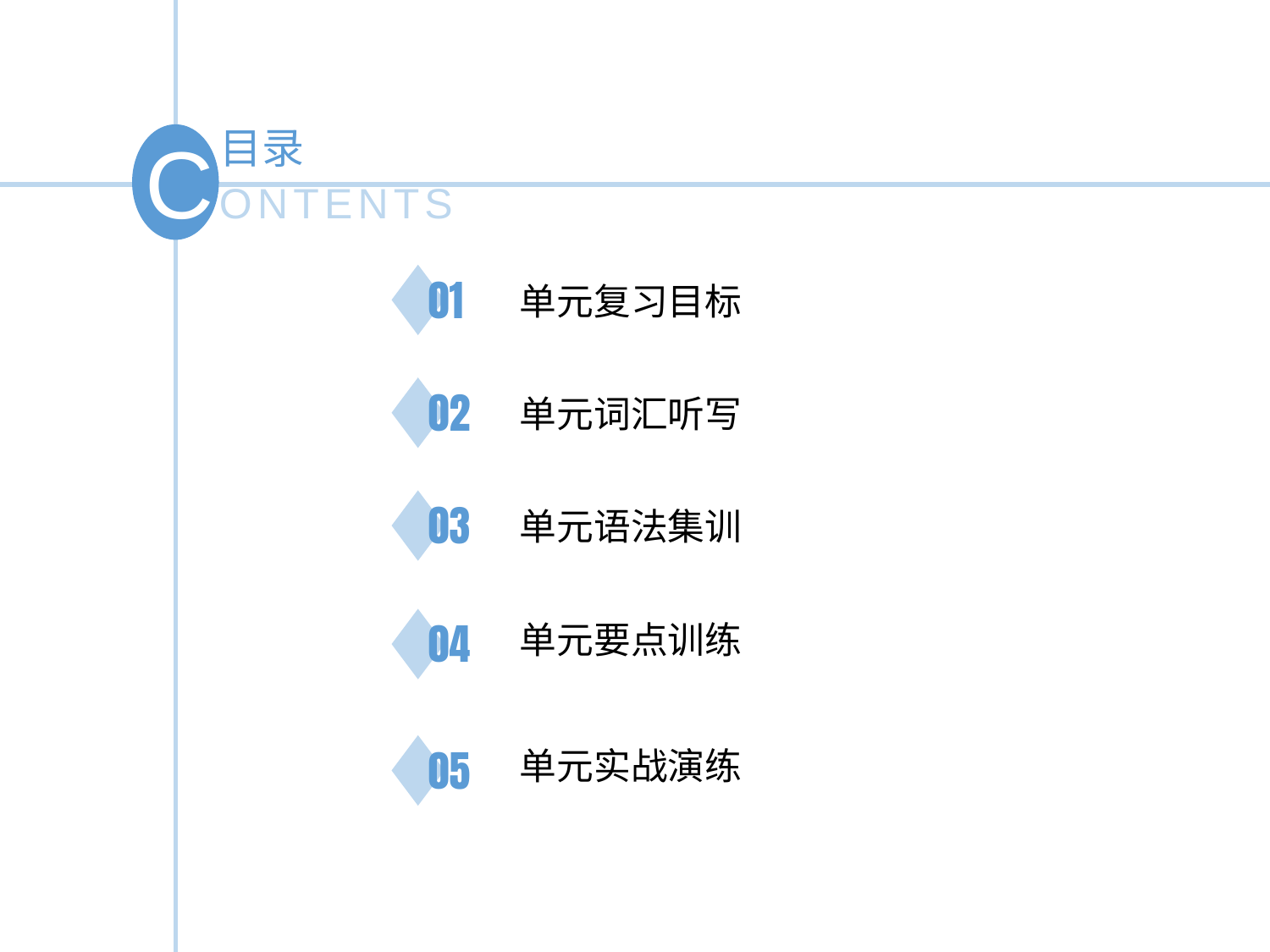

CONTENTS
目录

单元复习目标
01

单元词汇听写
02

单元语法集训
03

单元要点训练
04

单元实战演练
05